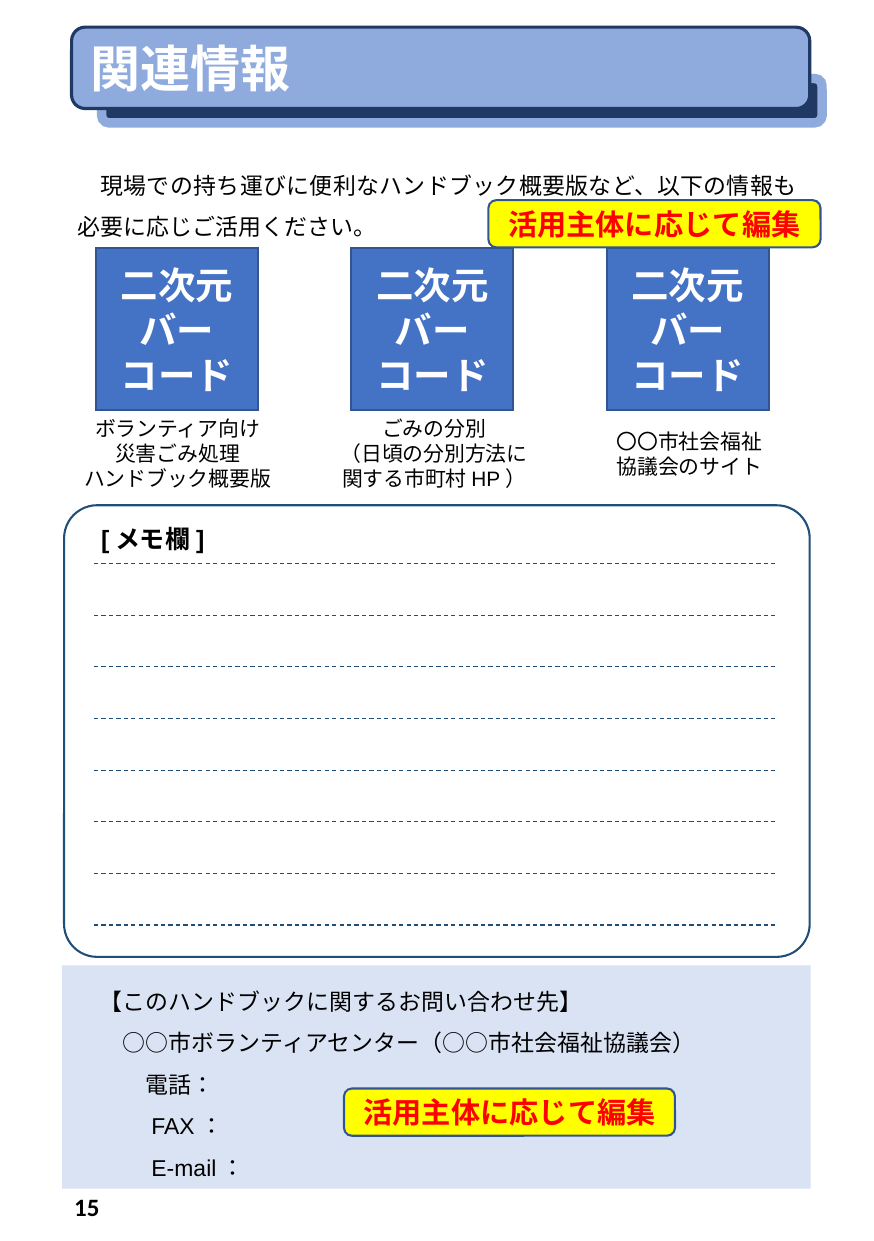

関連情報

現場での持ち運びに便利なハンドブック概要版など、以下の情報も必要に応じご活用ください。
活用主体に応じて編集
二次元
バーコード
二次元
バーコード
二次元
バーコード
ボランティア向け
災害ごみ処理
ハンドブック概要版
ごみの分別
（日頃の分別方法に関する市町村HP）
〇〇市社会福祉
協議会のサイト
[メモ欄]

【このハンドブックに関するお問い合わせ先】
　○○市ボランティアセンター（○○市社会福祉協議会）
　　電話：
　　FAX：
　　E-mail：
活用主体に応じて編集
15